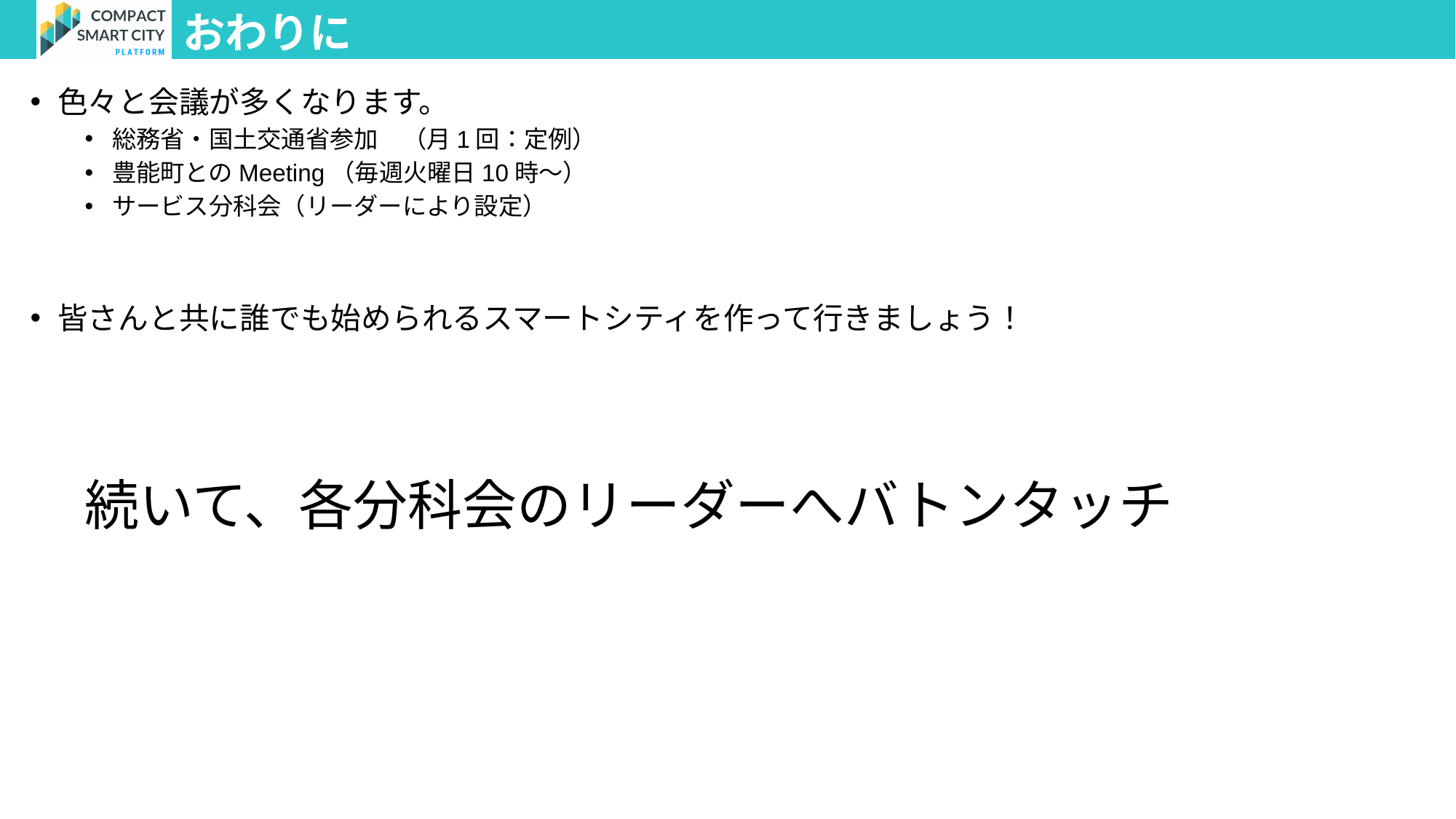

おわりに
色々と会議が多くなります。
総務省・国土交通省参加　（月1回：定例）
豊能町とのMeeting（毎週火曜日10時～）
サービス分科会（リーダーにより設定）

皆さんと共に誰でも始められるスマートシティを作って行きましょう！

続いて、各分科会のリーダーへバトンタッチ